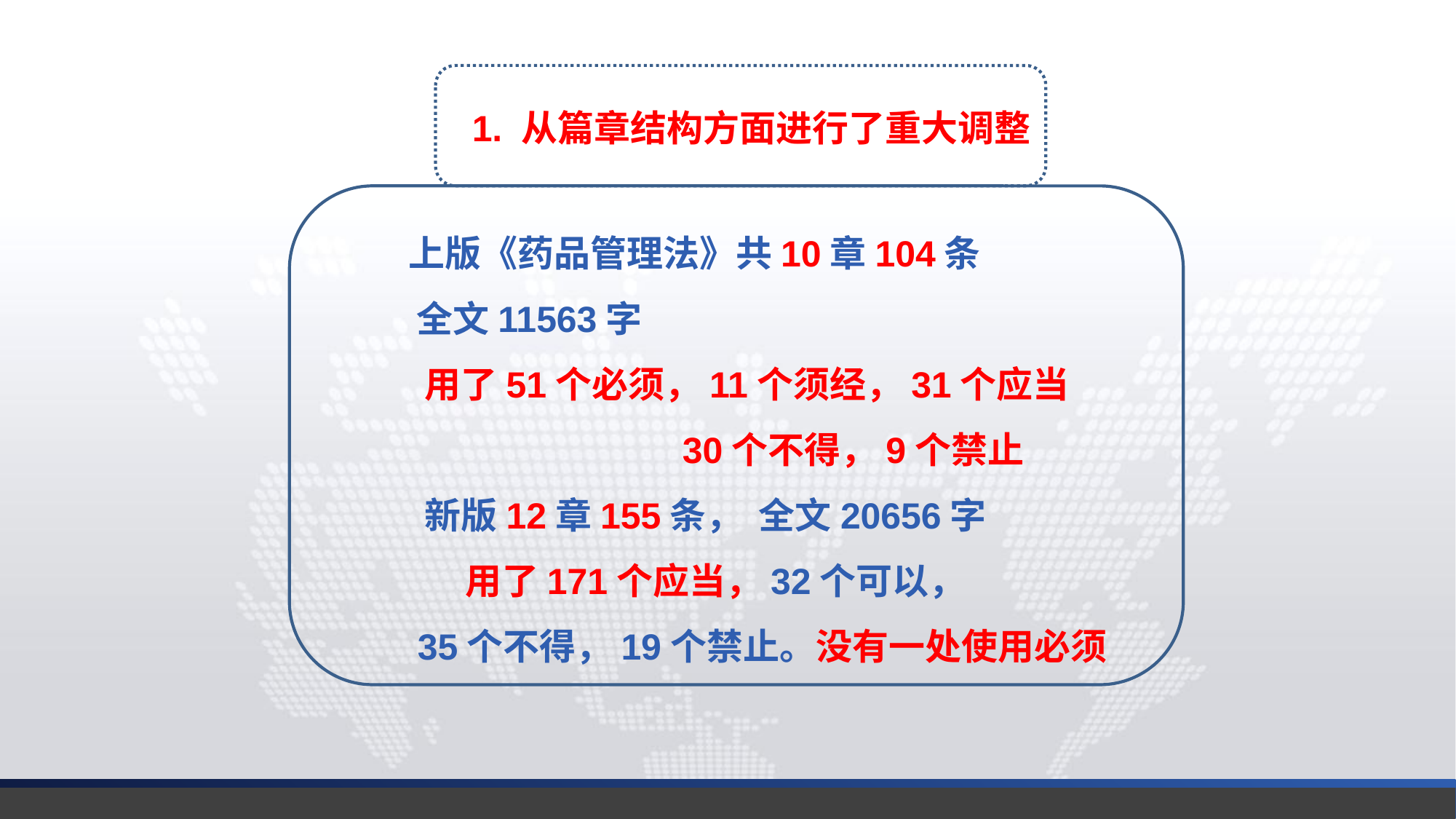

1. 从篇章结构方面进行了重大调整

         上版《药品管理法》共10章104条
          全文11563字
           用了51个必须，11个须经，31个应当
                                   30个不得，9个禁止
           新版12章155条，  全文20656字
                用了171个应当，32个可以，
         35个不得，19个禁止。没有一处使用必须

延时符